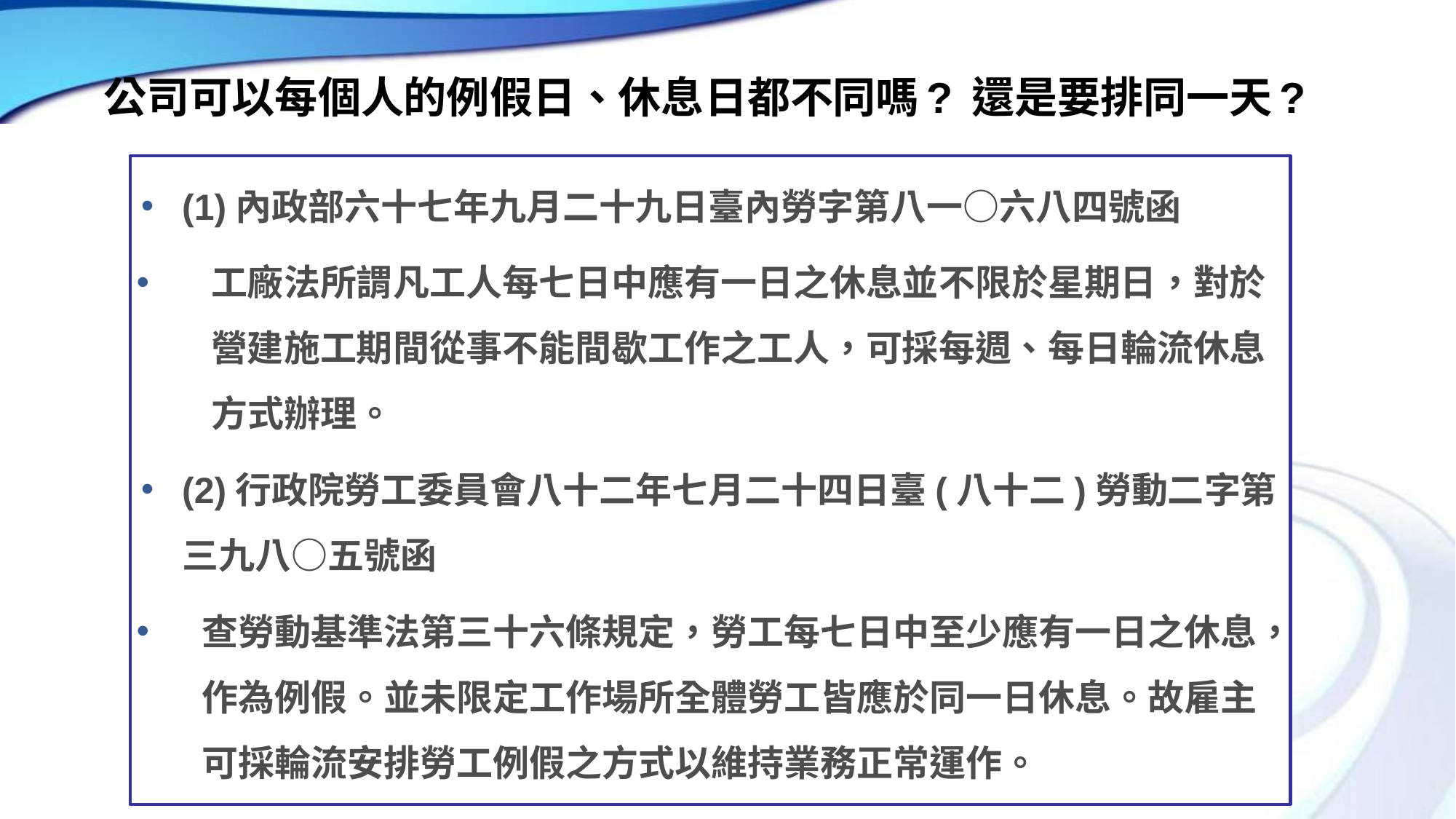

# 公司可以每個人的例假日、休息日都不同嗎? 還是要排同一天?
(1)內政部六十七年九月二十九日臺內勞字第八一○六八四號函
工廠法所謂凡工人每七日中應有一日之休息並不限於星期日，對於營建施工期間從事不能間歇工作之工人，可採每週、每日輪流休息方式辦理。
(2)行政院勞工委員會八十二年七月二十四日臺(八十二)勞動二字第三九八○五號函
查勞動基準法第三十六條規定，勞工每七日中至少應有一日之休息，作為例假。並未限定工作場所全體勞工皆應於同一日休息。故雇主可採輪流安排勞工例假之方式以維持業務正常運作。